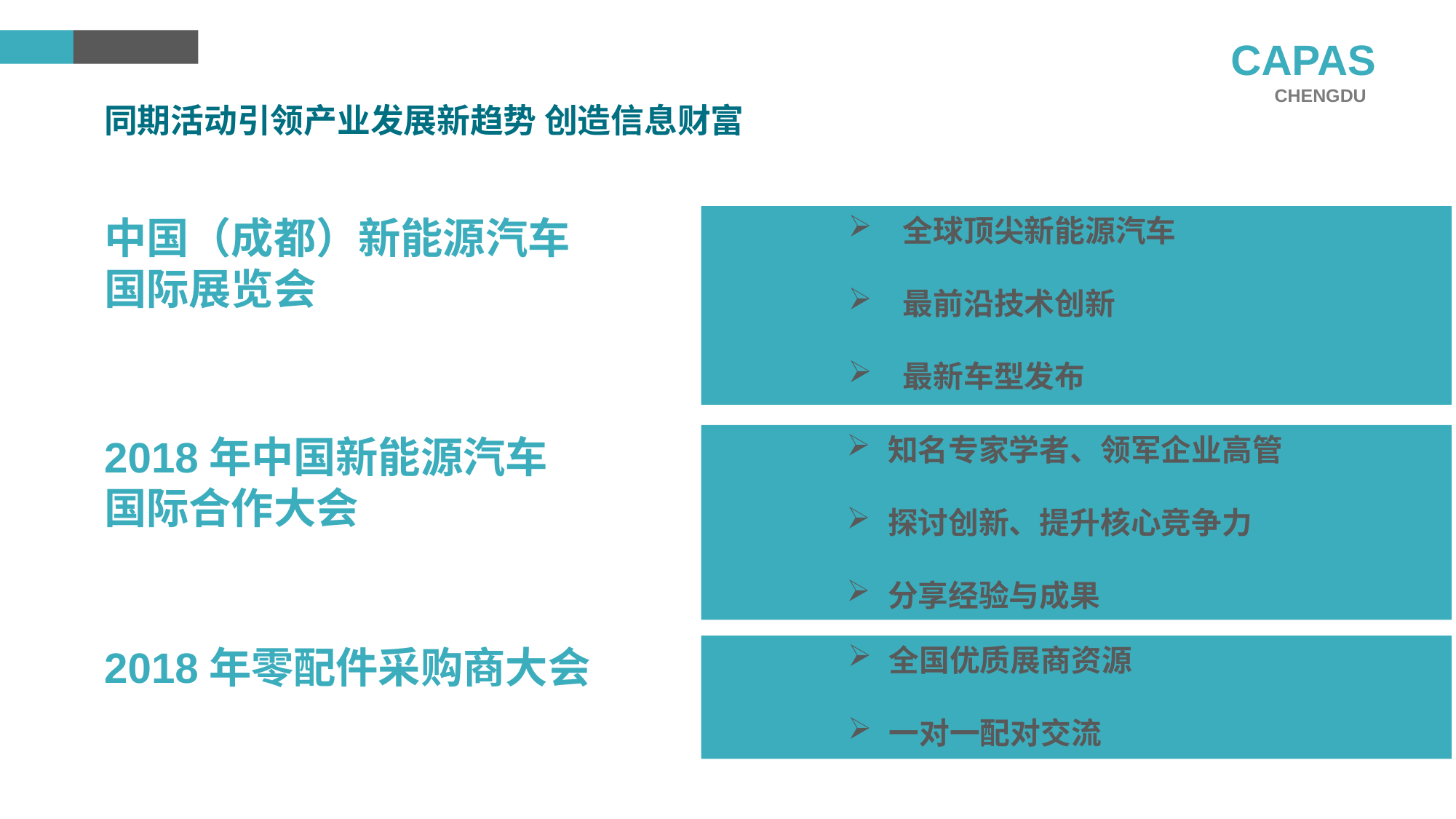

CAPAS
CHENGDU

同期活动引领产业发展新趋势 创造信息财富
中国（成都）新能源汽车国际展览会

全球顶尖新能源汽车

最前沿技术创新

最新车型发布

2018年中国新能源汽车国际合作大会

知名专家学者、领军企业高管

探讨创新、提升核心竞争力

分享经验与成果
2018年零配件采购商大会

全国优质展商资源

一对一配对交流